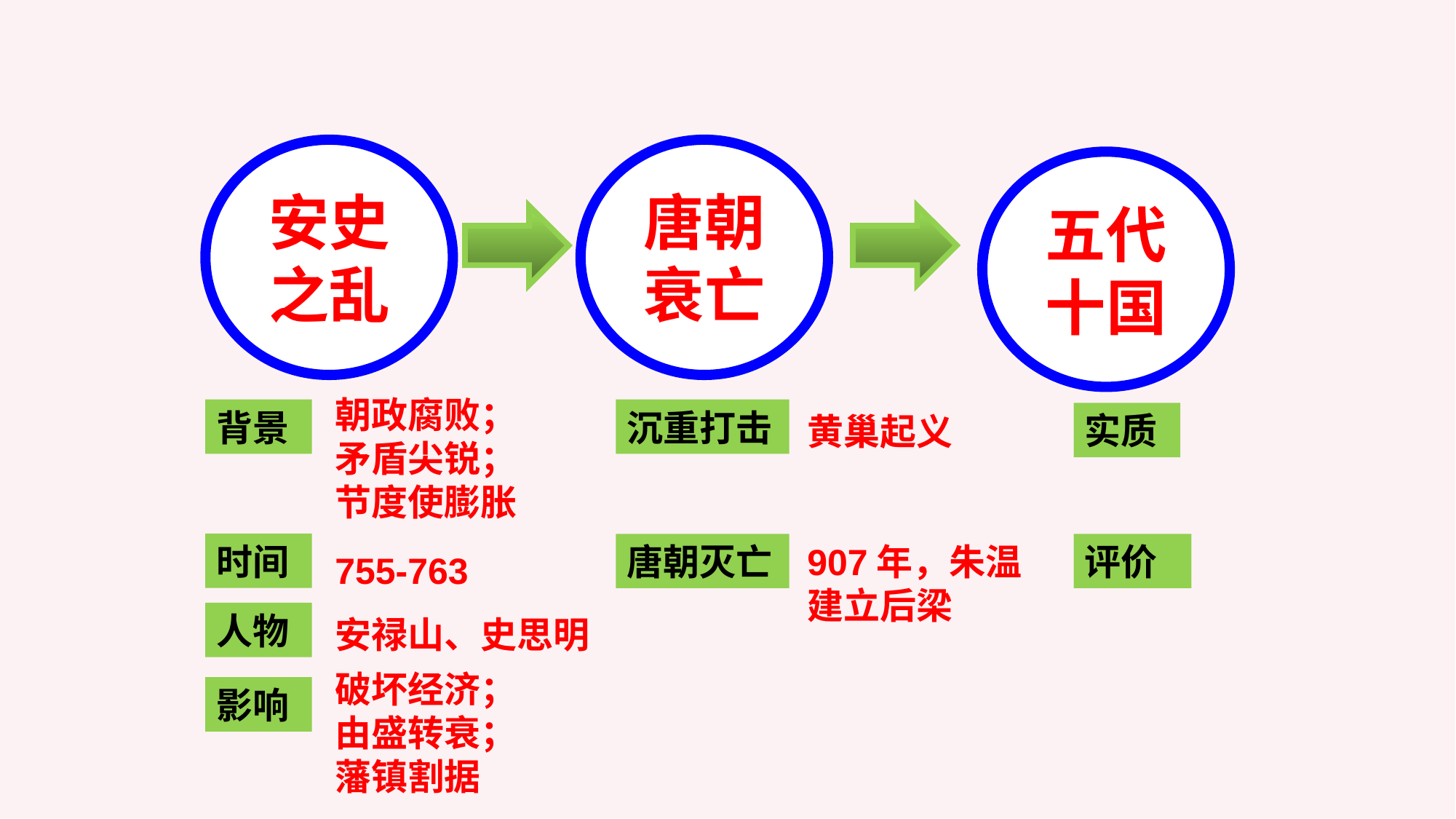

安史之乱
唐朝衰亡
五代十国

朝政腐败；
矛盾尖锐；
节度使膨胀
背景
沉重打击
实质
黄巢起义
时间
唐朝灭亡
907年，朱温
建立后梁
评价
755-763
人物
安禄山、史思明
破坏经济；
由盛转衰；
藩镇割据
影响